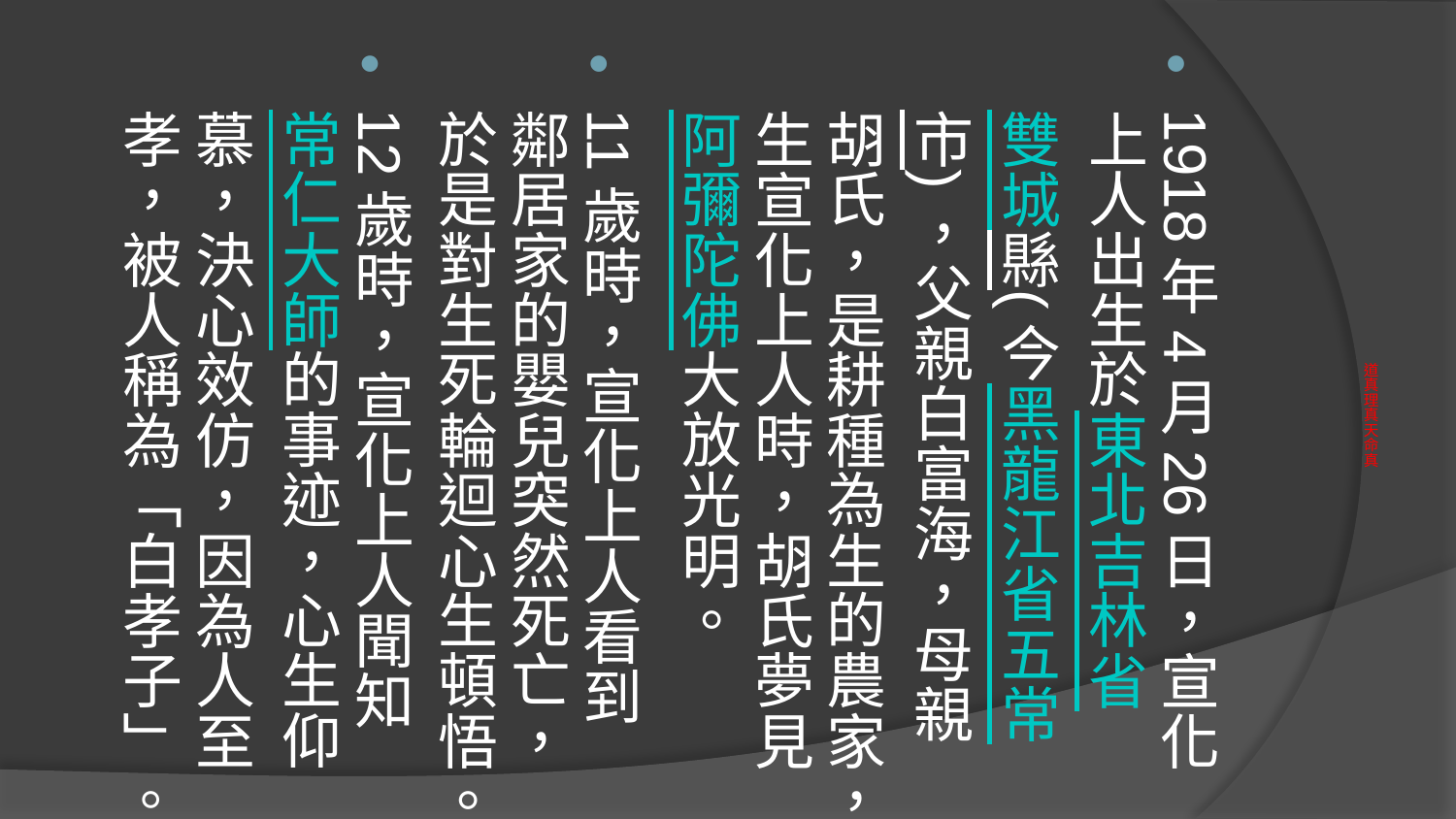

1918年4月26日，宣化上人出生於東北吉林省雙城縣(今黑龍江省五常市)，父親白富海，母親胡氏，是耕種為生的農家，生宣化上人時，胡氏夢見阿彌陀佛大放光明。
11歲時，宣化上人看到鄰居家的嬰兒突然死亡，於是對生死輪迴心生頓悟。
12歲時，宣化上人聞知常仁大師的事迹，心生仰慕，決心效仿，因為人至孝，被人稱為「白孝子」。

# 道真理真天命真